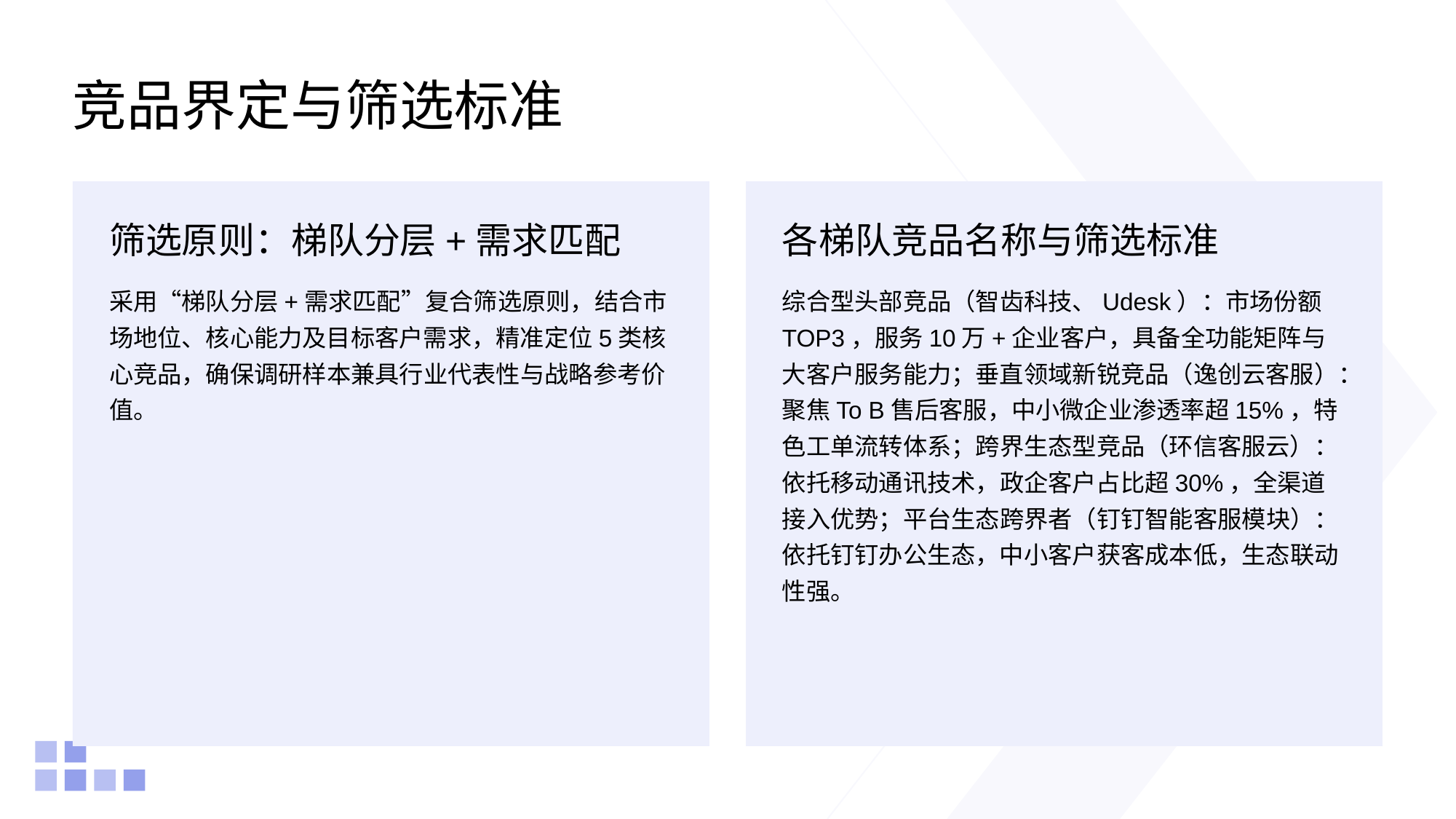

竞品界定与筛选标准

筛选原则：梯队分层+需求匹配
各梯队竞品名称与筛选标准
采用“梯队分层+需求匹配”复合筛选原则，结合市场地位、核心能力及目标客户需求，精准定位5类核心竞品，确保调研样本兼具行业代表性与战略参考价值。
综合型头部竞品（智齿科技、Udesk）：市场份额TOP3，服务10万+企业客户，具备全功能矩阵与大客户服务能力；垂直领域新锐竞品（逸创云客服）：聚焦To B售后客服，中小微企业渗透率超15%，特色工单流转体系；跨界生态型竞品（环信客服云）：依托移动通讯技术，政企客户占比超30%，全渠道接入优势；平台生态跨界者（钉钉智能客服模块）：依托钉钉办公生态，中小客户获客成本低，生态联动性强。